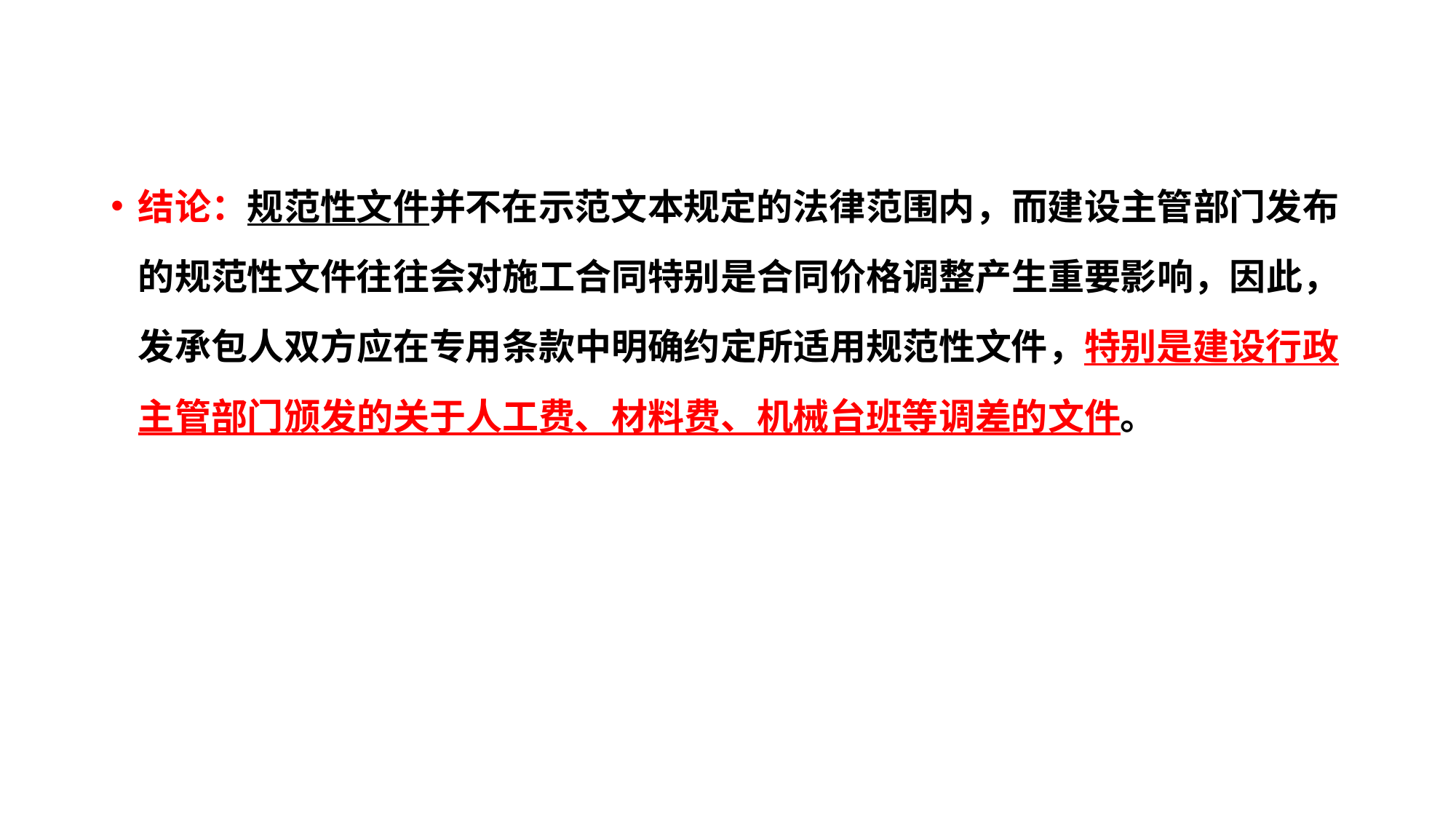

结论：规范性文件并不在示范文本规定的法律范围内，而建设主管部门发布的规范性文件往往会对施工合同特别是合同价格调整产生重要影响，因此，发承包人双方应在专用条款中明确约定所适用规范性文件，特别是建设行政主管部门颁发的关于人工费、材料费、机械台班等调差的文件。